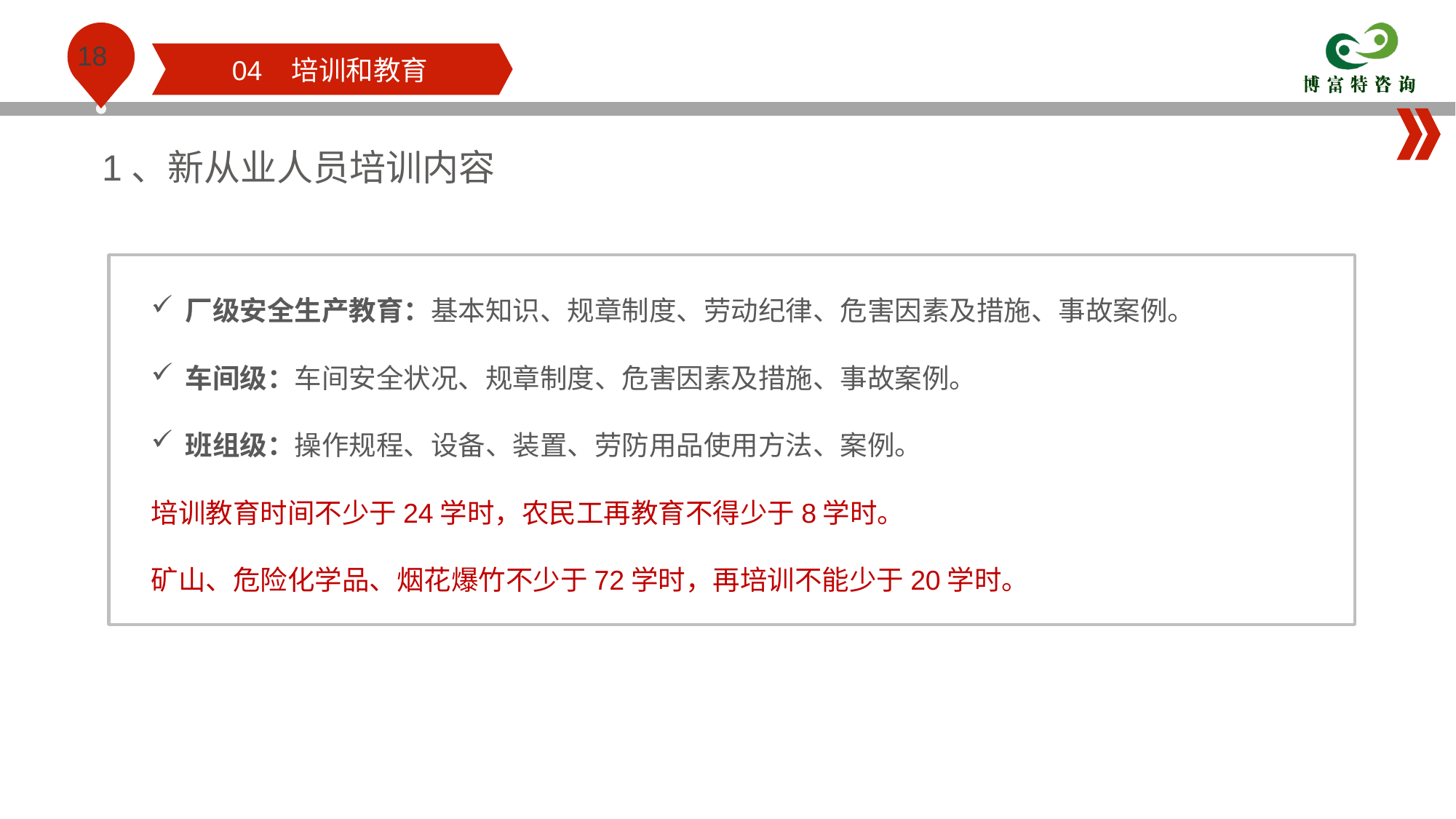

04   培训和教育
1、新从业人员培训内容

厂级安全生产教育：基本知识、规章制度、劳动纪律、危害因素及措施、事故案例。
车间级：车间安全状况、规章制度、危害因素及措施、事故案例。
班组级：操作规程、设备、装置、劳防用品使用方法、案例。
培训教育时间不少于24学时，农民工再教育不得少于8学时。
矿山、危险化学品、烟花爆竹不少于72学时，再培训不能少于20学时。